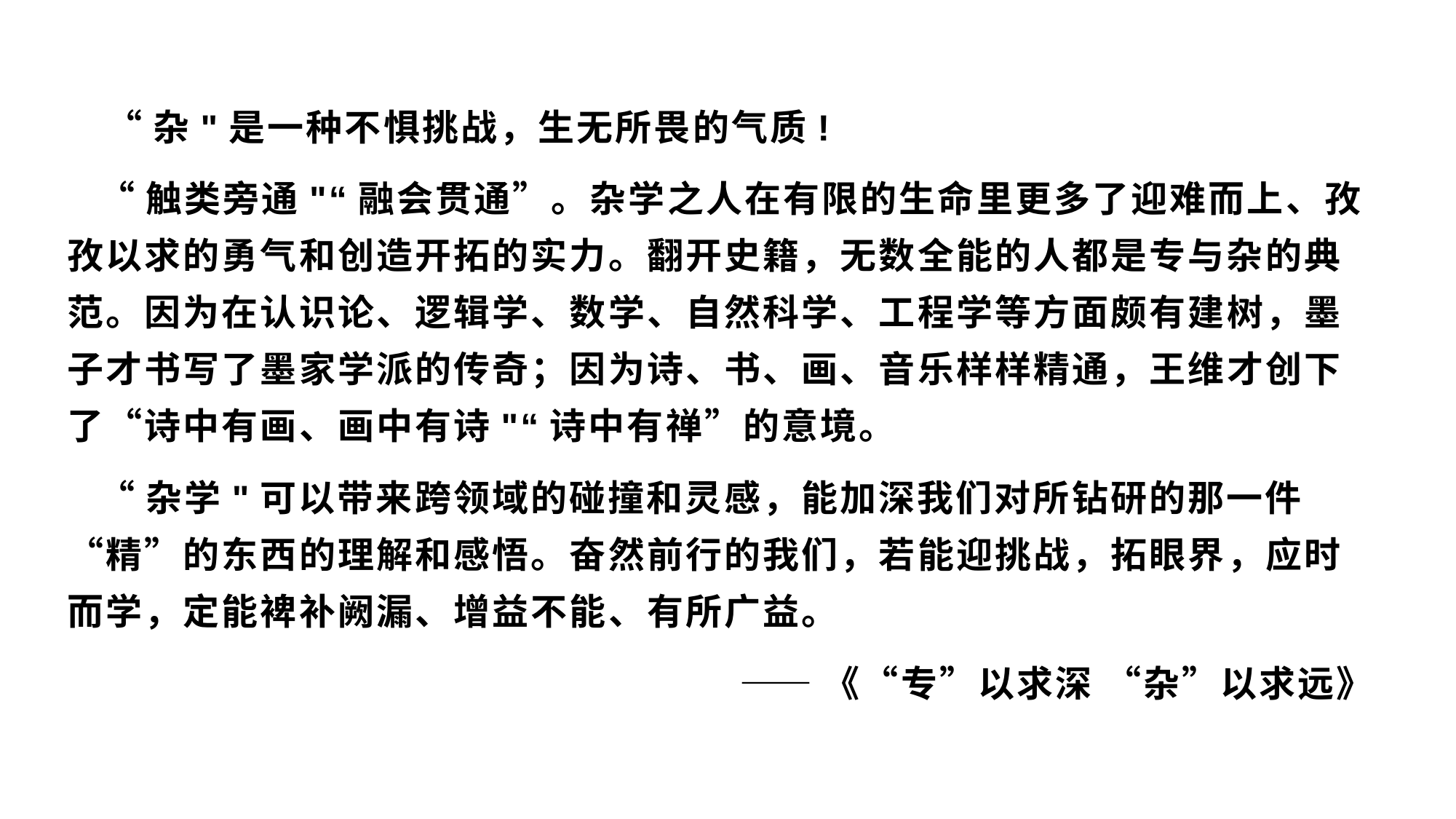

“杂"是一种不惧挑战，生无所畏的气质!
   “触类旁通"“融会贯通”。杂学之人在有限的生命里更多了迎难而上、孜孜以求的勇气和创造开拓的实力。翻开史籍，无数全能的人都是专与杂的典范。因为在认识论、逻辑学、数学、自然科学、工程学等方面颇有建树，墨子才书写了墨家学派的传奇；因为诗、书、画、音乐样样精通，王维才创下了“诗中有画、画中有诗"“诗中有禅”的意境。
   “杂学"可以带来跨领域的碰撞和灵感，能加深我们对所钻研的那一件“精”的东西的理解和感悟。奋然前行的我们，若能迎挑战，拓眼界，应时而学，定能裨补阙漏、增益不能、有所广益。
——《“专”以求深 “杂”以求远》